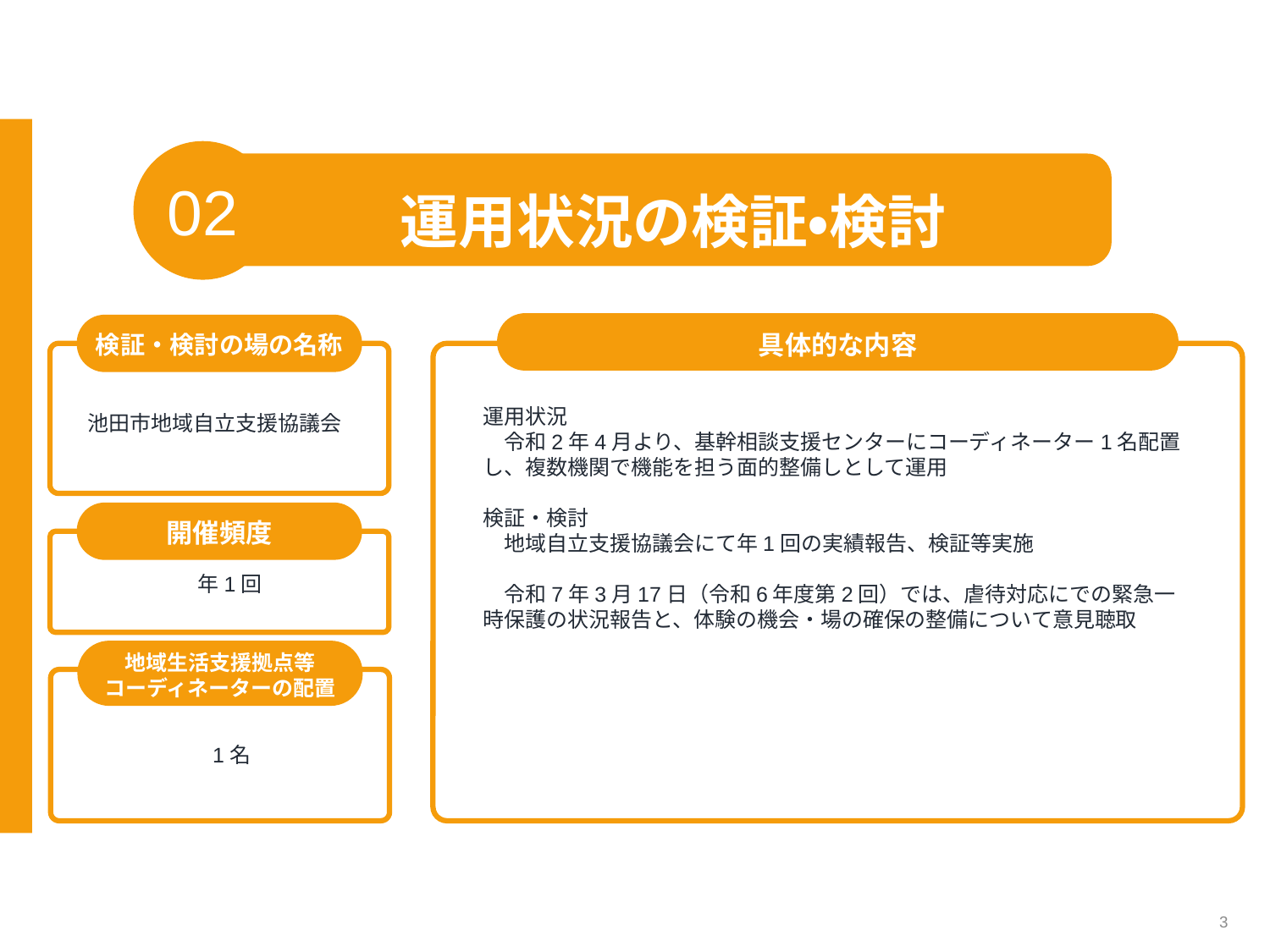

02

運用状況の検証・検討
具体的な内容
検証・検討の場の名称

運用状況
　令和2年4月より、基幹相談支援センターにコーディネーター1名配置し、複数機関で機能を担う面的整備しとして運用

検証・検討
　地域自立支援協議会にて年1回の実績報告、検証等実施

　令和7年3月17日（令和6年度第2回）では、虐待対応にでの緊急一時保護の状況報告と、体験の機会・場の確保の整備について意見聴取

池田市地域自立支援協議会
開催頻度

年1回
地域生活支援拠点等
コーディネーターの配置

1名
3